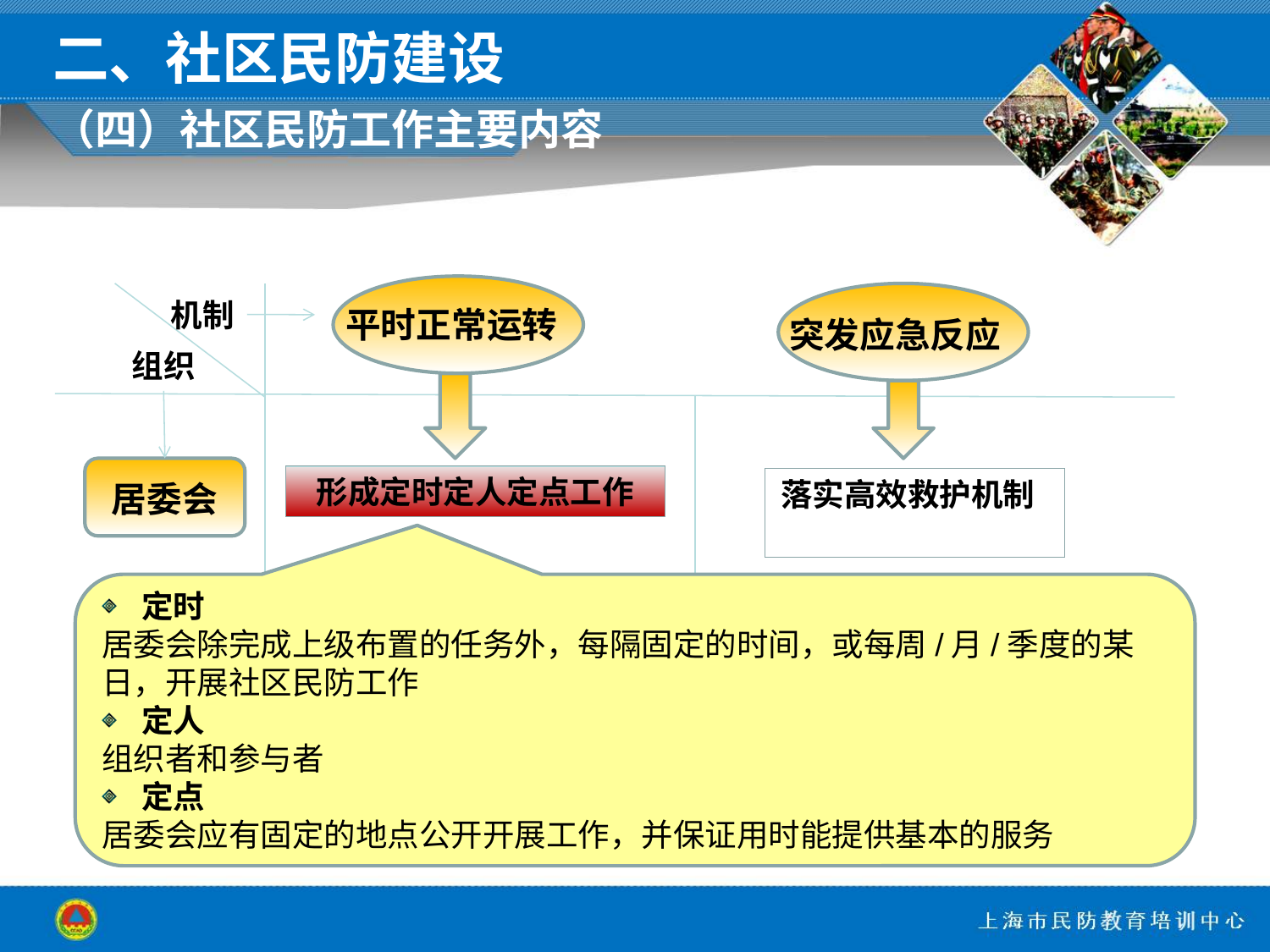

二、社区民防建设
（四）社区民防工作主要内容

机制
平时正常运转
突发应急反应
组织

形成定时定人定点工作
落实高效救护机制
 居委会
定时
居委会除完成上级布置的任务外，每隔固定的时间，或每周/月/季度的某日，开展社区民防工作
定人
组织者和参与者
定点
居委会应有固定的地点公开开展工作，并保证用时能提供基本的服务